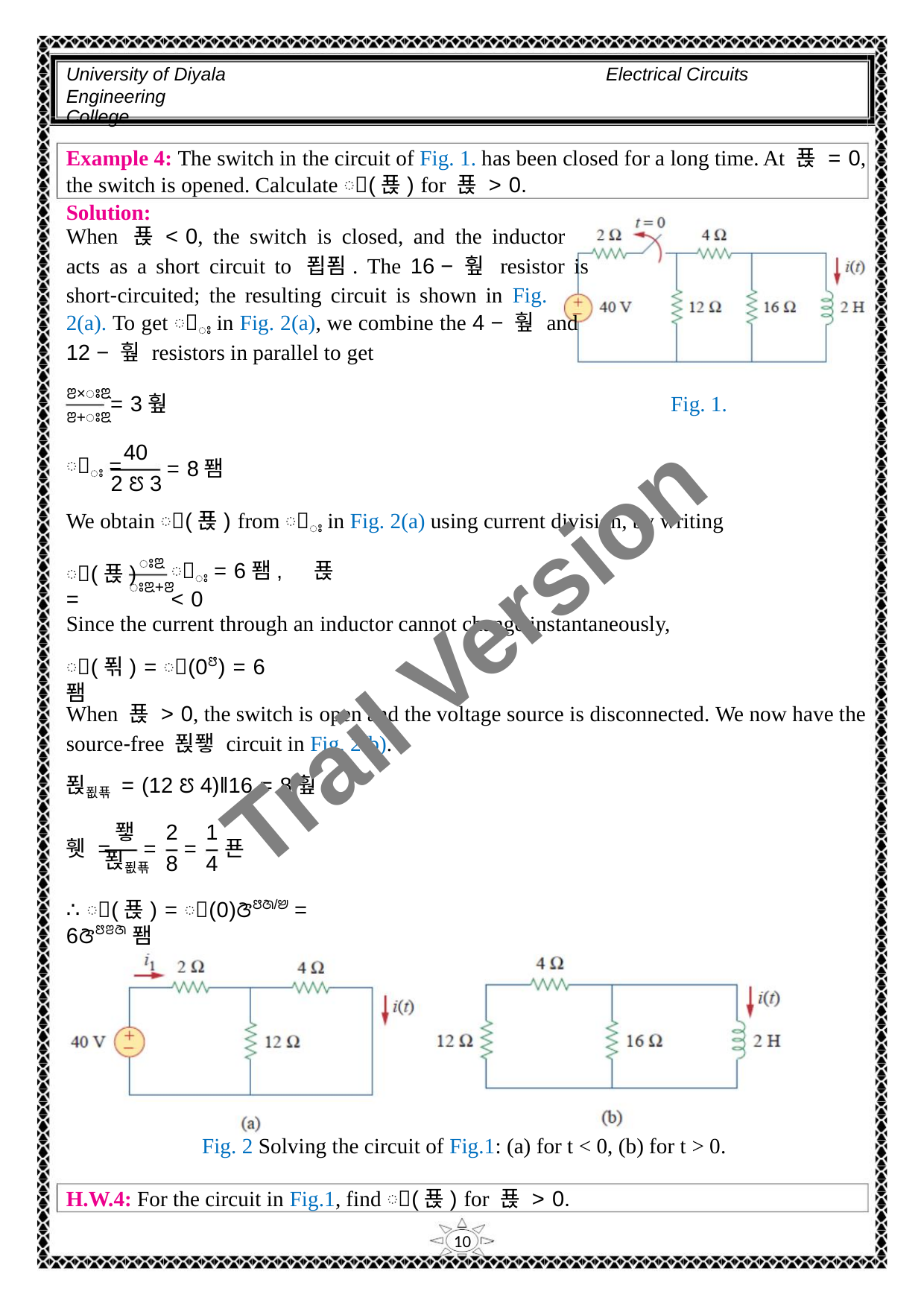

University of Diyala
Engineering College
Electrical Circuits
Example 4: The switch in the circuit of Fig. 1. has been closed for a long time. At 푡 = 0,
the switch is opened. Calculate ꢀ(푡) for 푡 > 0.
Solution:
When 푡 < 0, the switch is closed, and the inductor
acts as a short circuit to 푑푐. The 16 − 훺 resistor is
short‐circuited; the resulting circuit is shown in Fig.
2(a). To get ꢀꢁ in Fig. 2(a), we combine the 4 − 훺 and
12 − 훺 resistors in parallel to get
ꢂ×ꢁꢃ
= 3훺
Fig. 1.
ꢂ+ꢁꢃ
40
ꢀꢁ =
= 8퐴
2 ꢄ 3
We obtain ꢀ(푡) from ꢀꢁ in Fig. 2(a) using current division, by writing
ꢁꢃ
ꢀ(푡) =
ꢀꢁ = 6퐴, 푡 < 0
ꢁꢃ+ꢂ
Trail Version
Trail Version
Trail Version
Trail Version
Trail Version
Trail Version
Trail Version
Trail Version
Trail Version
Trail Version
Trail Version
Trail Version
Trail Version
Since the current through an inductor cannot change instantaneously,
ꢀ(푂) = ꢀ(0ꢅ) = 6퐴
When 푡 > 0, the switch is open and the voltage source is disconnected. We now have the
source‐free 푅퐿 circuit in Fig. 2(b).
푅푒푞 = (12 ꢄ 4)‖16 = 8훺
퐿
2
8
1
= 푠
4
휏 =
=
푅푒푞
∴ ꢀ(푡) = ꢀ(0)ꢆꢅꢇ/ꢈ = 6ꢆꢅꢂꢇ퐴
Fig. 2 Solving the circuit of Fig.1: (a) for t < 0, (b) for t > 0.
H.W.4: For the circuit in Fig.1, find ꢀ(푡) for 푡 > 0.
10